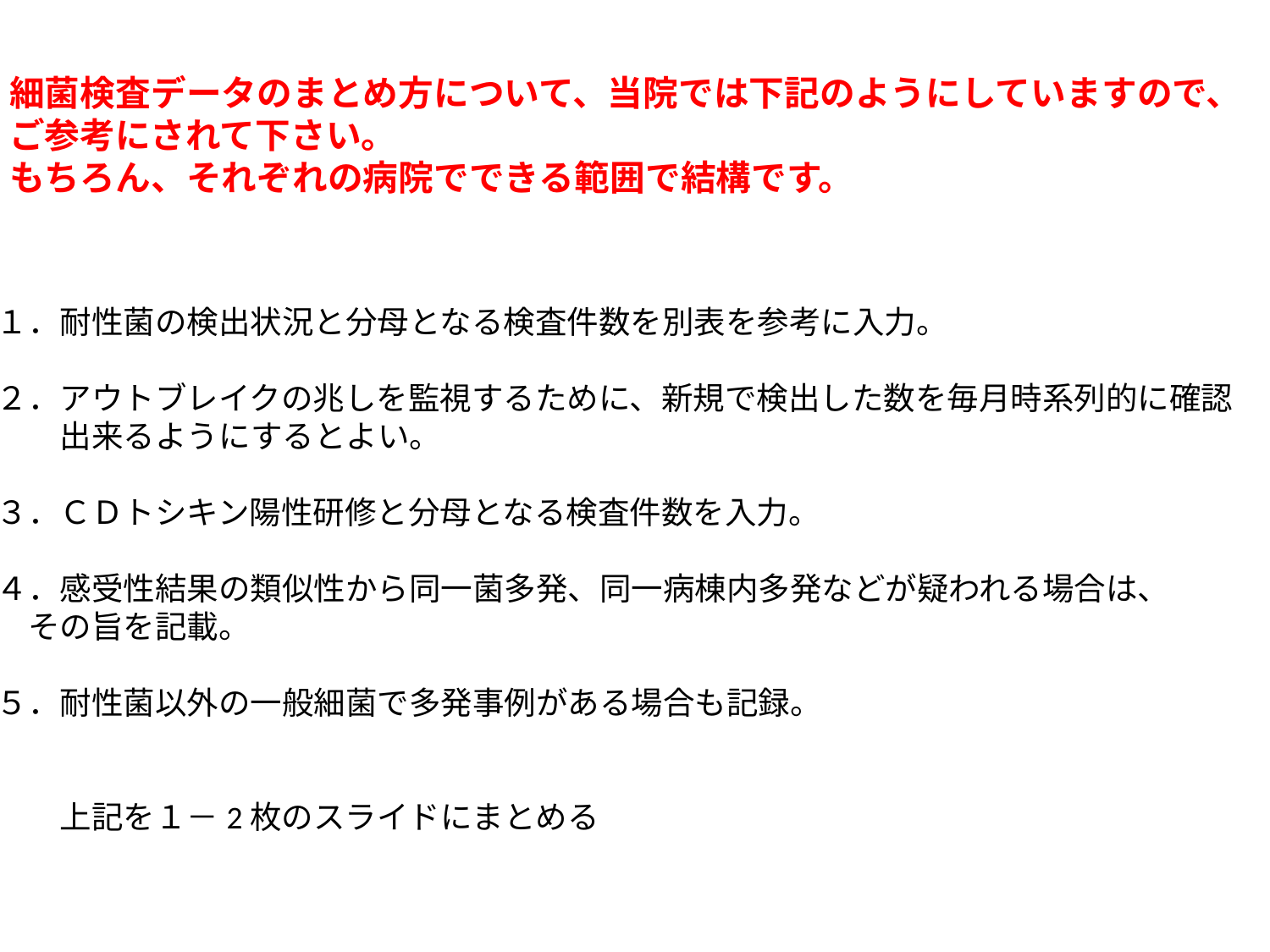

細菌検査データのまとめ方について、当院では下記のようにしていますので、
ご参考にされて下さい。
もちろん、それぞれの病院でできる範囲で結構です。
１．耐性菌の検出状況と分母となる検査件数を別表を参考に入力。

２．アウトブレイクの兆しを監視するために、新規で検出した数を毎月時系列的に確認
　　出来るようにするとよい。

３．ＣＤトシキン陽性研修と分母となる検査件数を入力。

４．感受性結果の類似性から同一菌多発、同一病棟内多発などが疑われる場合は、
　その旨を記載。

５．耐性菌以外の一般細菌で多発事例がある場合も記録。

　　上記を１－2枚のスライドにまとめる